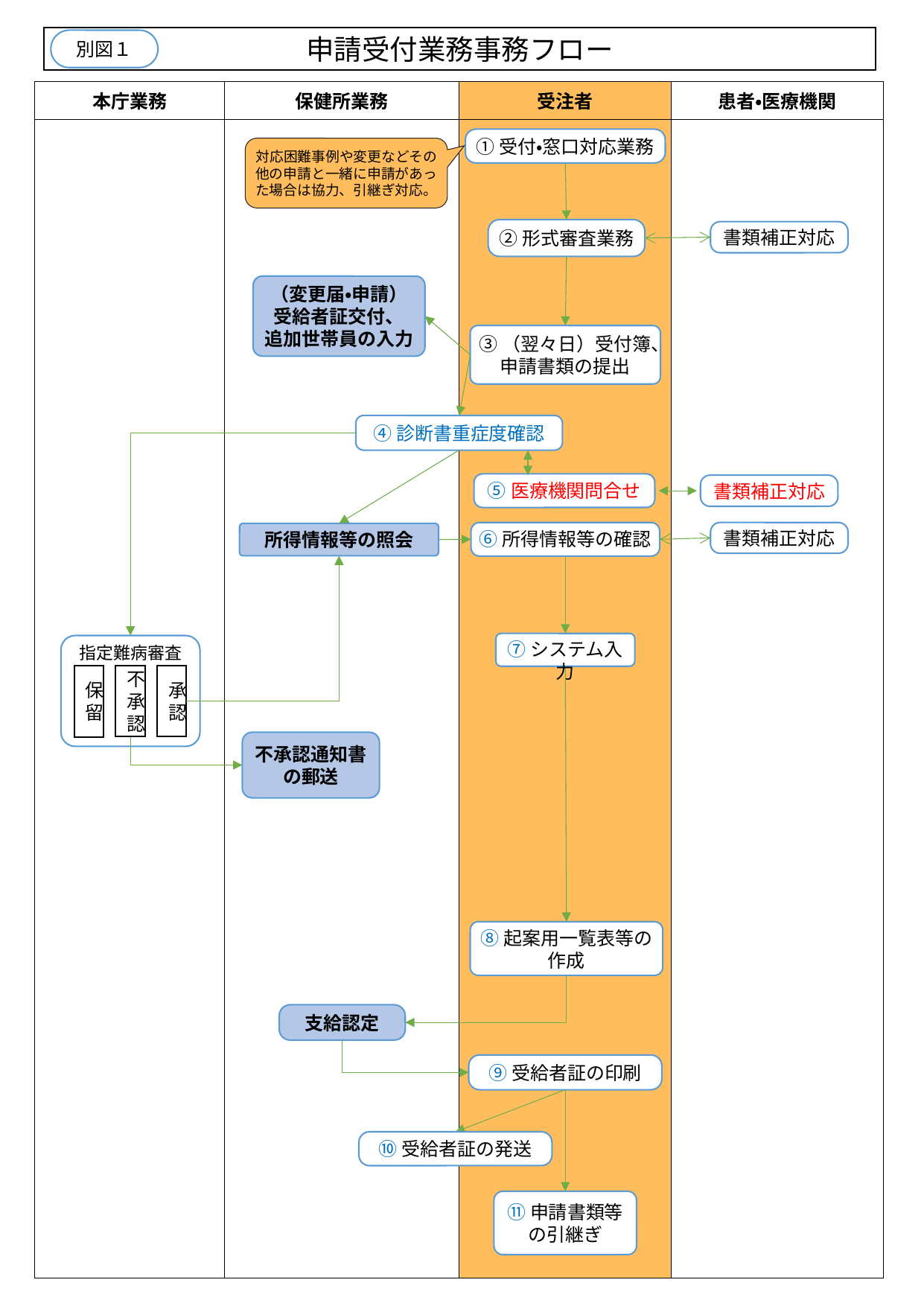

申請受付業務事務フロー
別図１
| 本庁業務 | 保健所業務 | 受注者 | 患者・医療機関 |
| --- | --- | --- | --- |
|  |  |  |  |
|  |  |  |  |
|  |  |  |  |
|  |  |  |  |
|  |  |  |  |
|  |  |  |  |
|  |  |  |  |
|  |  |  |  |
|  |  |  |  |
|  |  |  |  |
|  |  |  |  |
|  |  |  |  |
|  |  |  |  |
|  |  |  |  |
|  |  |  |  |
|  |  |  |  |
|  |  |  |  |
|  |  |  |  |
|  |  |  |  |
|  |  |  |  |
|  |  |  |  |
|  |  |  |  |
|  |  |  |  |
|  |  |  |  |
|  |  |  |  |
|  |  |  |  |
|  |  |  |  |
|  |  |  |  |
|  |  |  |  |
①受付・窓口対応業務
対応困難事例や変更などその他の申請と一緒に申請があった場合は協力、引継ぎ対応。
②形式審査業務
書類補正対応
（変更届・申請）
受給者証交付、
追加世帯員の入力
③（翌々日）受付簿、
申請書類の提出
④診断書重症度確認
⑤医療機関問合せ
書類補正対応
⑥所得情報等の確認
書類補正対応
所得情報等の照会
⑦システム入力
指定難病審査会
保留
不承認
承認
不承認通知書の郵送
⑧起案用一覧表等の作成
支給認定
⑨受給者証の印刷
⑩受給者証の発送
⑪申請書類等
の引継ぎ